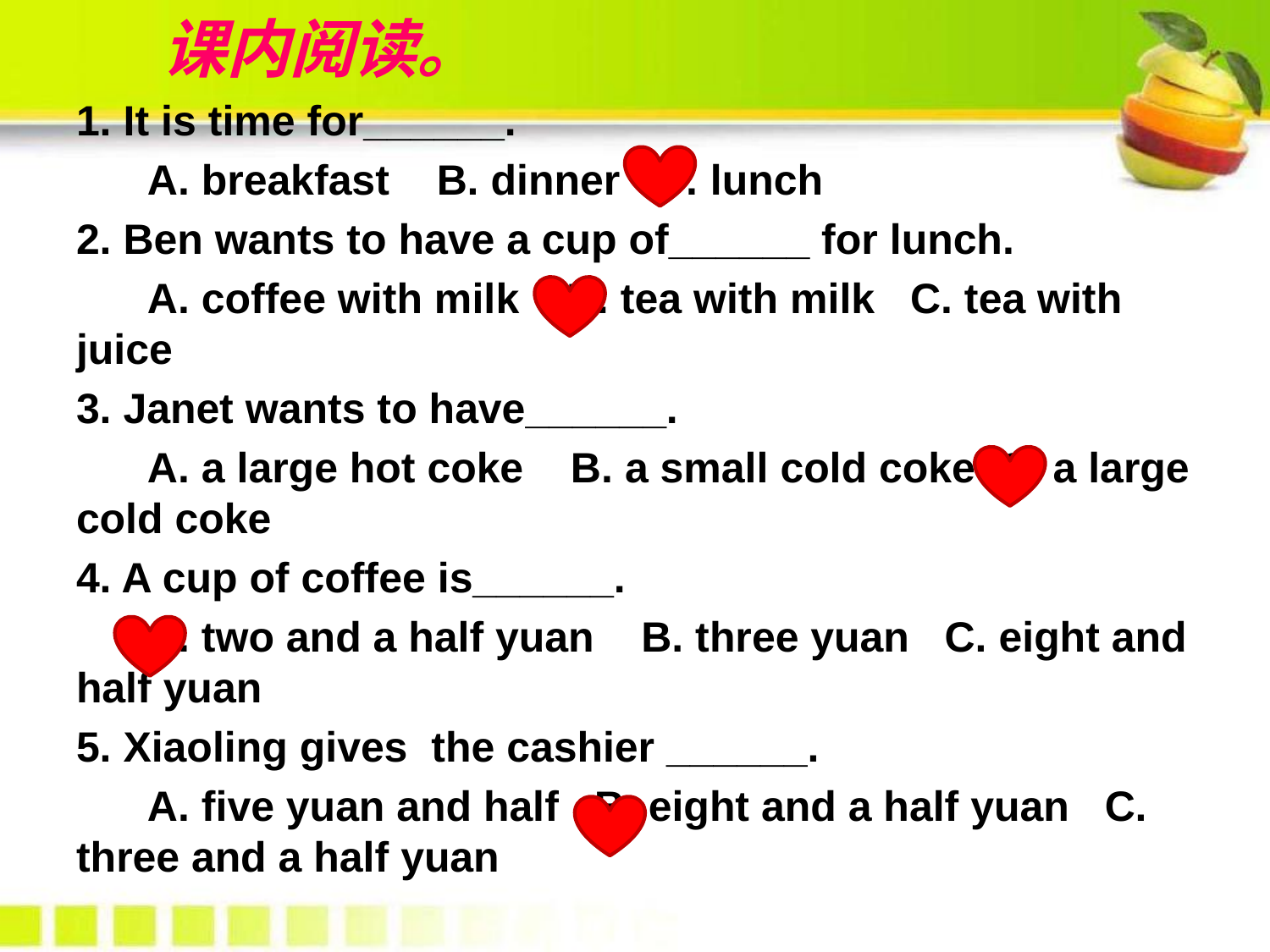

# 课内阅读。
1. It is time for______.
      A. breakfast    B. dinner   C. lunch
2. Ben wants to have a cup of______ for lunch.
      A. coffee with milk    B. tea with milk   C. tea with juice
3. Janet wants to have______.
      A. a large hot coke    B. a small cold coke  C. a large cold coke
4. A cup of coffee is______.
      A. two and a half yuan    B. three yuan   C. eight and half yuan
5. Xiaoling gives  the cashier ______.
      A. five yuan and half   B. eight and a half yuan   C.   three and a half yuan